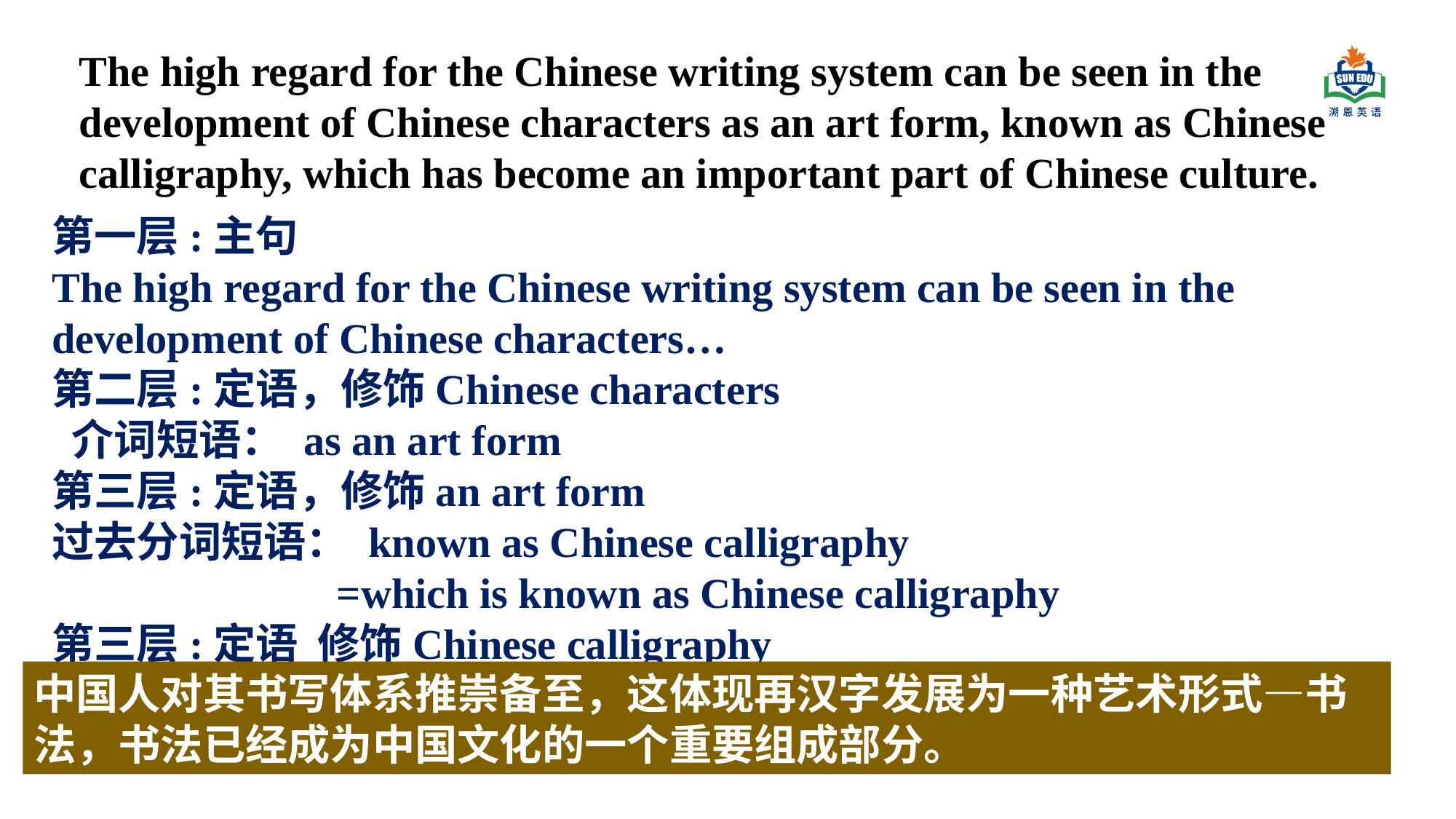

The high regard for the Chinese writing system can be seen in the development of Chinese characters as an art form, known as Chinese calligraphy, which has become an important part of Chinese culture.
第一层:主句
The high regard for the Chinese writing system can be seen in the development of Chinese characters…
第二层:定语，修饰Chinese characters
 介词短语： as an art form
第三层:定语，修饰an art form
过去分词短语： known as Chinese calligraphy
                           =which is known as Chinese calligraphy
第三层:定语  修饰Chinese calligraphy
定语从句 which has become an important part of Chinese culture.
中国人对其书写体系推崇备至，这体现再汉字发展为一种艺术形式—书法，书法已经成为中国文化的一个重要组成部分。